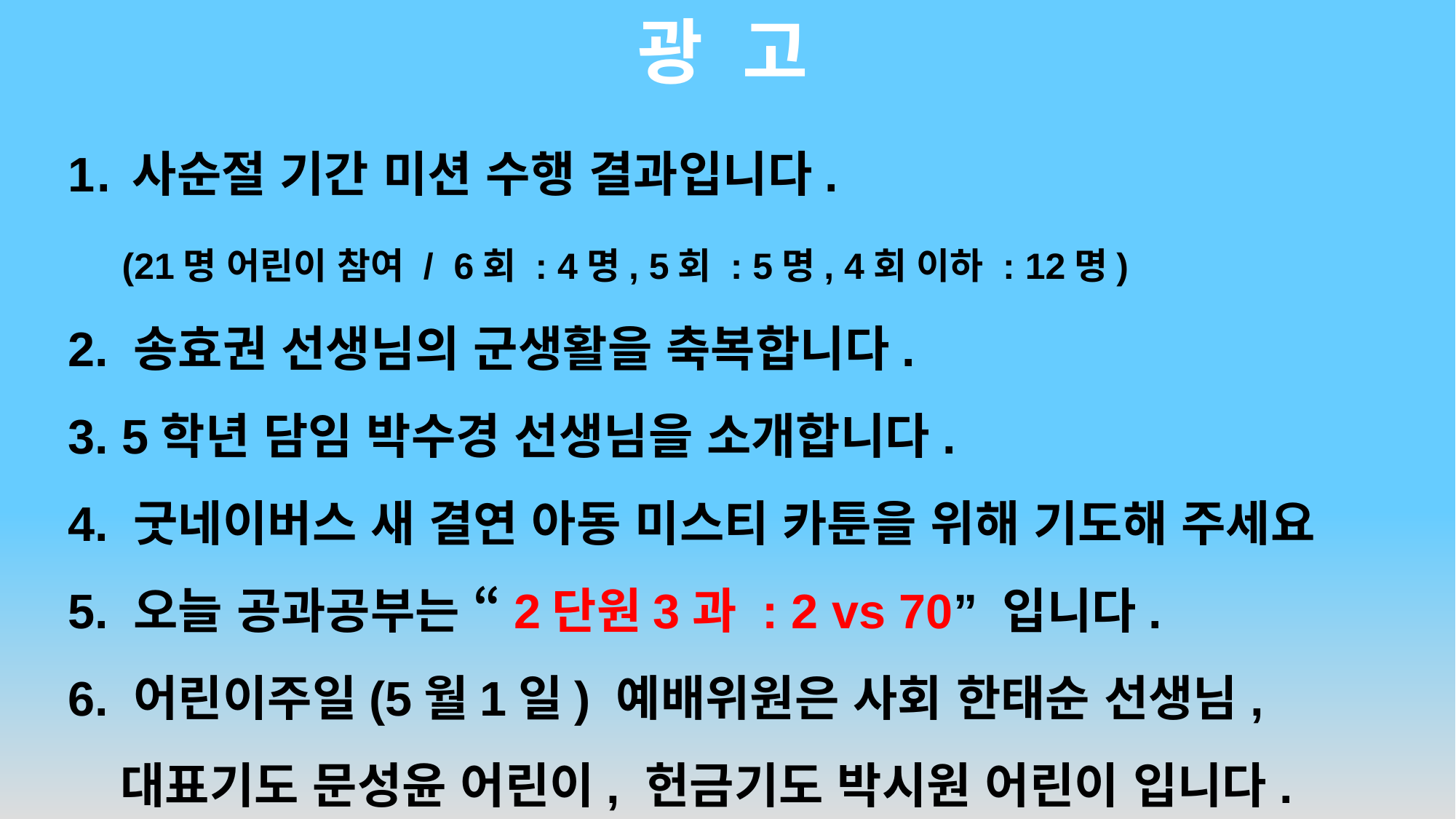

# 광  고
사순절 기간 미션 수행 결과입니다.
    (21명 어린이 참여 /  6회 : 4명, 5회 : 5명, 4회 이하 : 12명)
2. 송효권 선생님의 군생활을 축복합니다.
3. 5학년 담임 박수경 선생님을 소개합니다.
4. 굿네이버스 새 결연 아동 미스티 카툰을 위해 기도해 주세요
5. 오늘 공과공부는 “2단원3과 : 2 vs 70” 입니다.
6. 어린이주일(5월1일) 예배위원은 사회 한태순 선생님,
   대표기도 문성윤 어린이, 헌금기도 박시원 어린이 입니다.